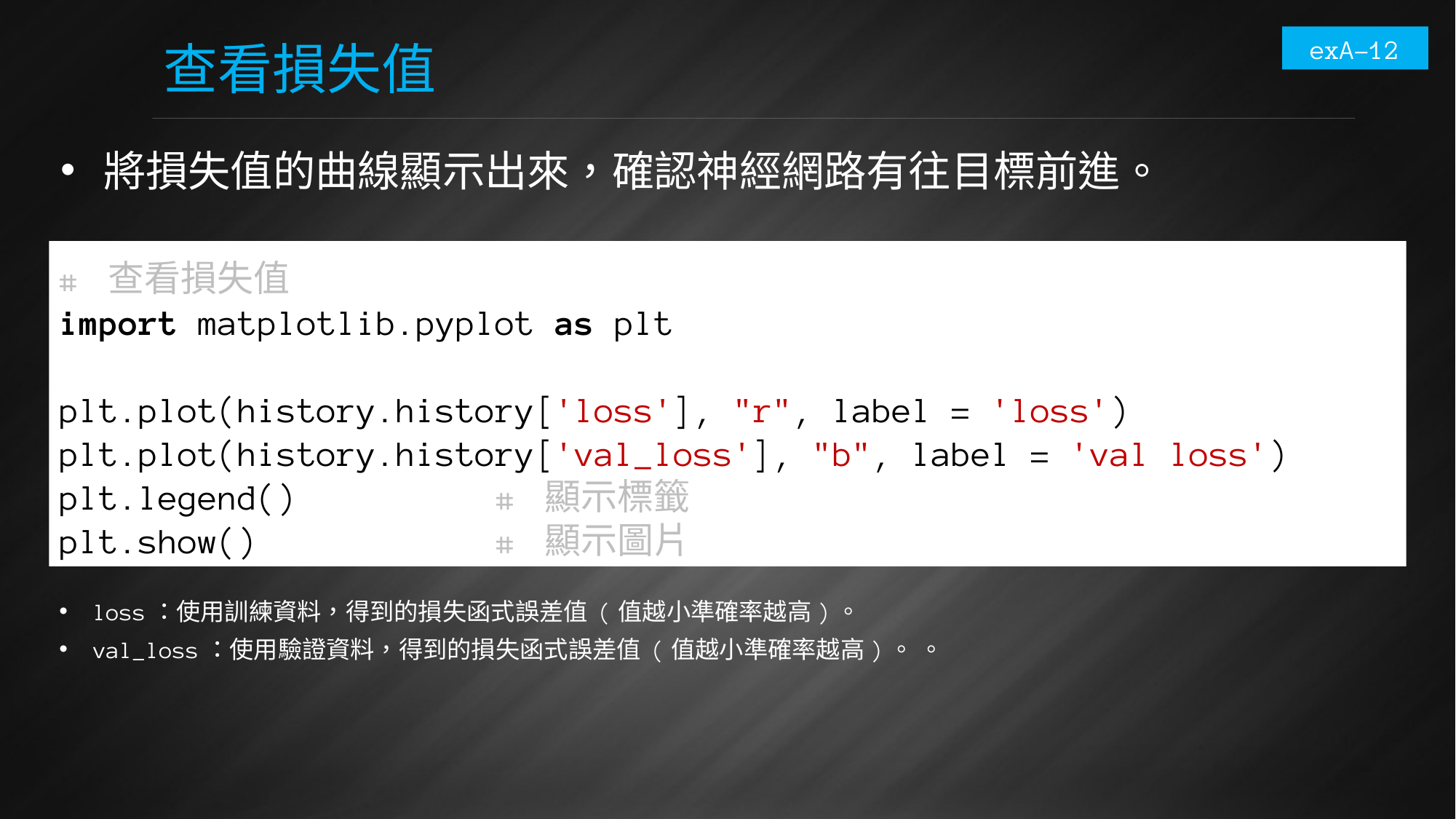

exA-12
# 查看損失值
將損失值的曲線顯示出來，確認神經網路有往目標前進。
# 查看損失值
import matplotlib.pyplot as plt

plt.plot(history.history['loss'], "r", label = 'loss')
plt.plot(history.history['val_loss'], "b", label = 'val loss')
plt.legend()		# 顯示標籤
plt.show()			# 顯示圖片
loss：使用訓練資料，得到的損失函式誤差值 (值越小準確率越高)。
val_loss：使用驗證資料，得到的損失函式誤差值 (值越小準確率越高)。 。